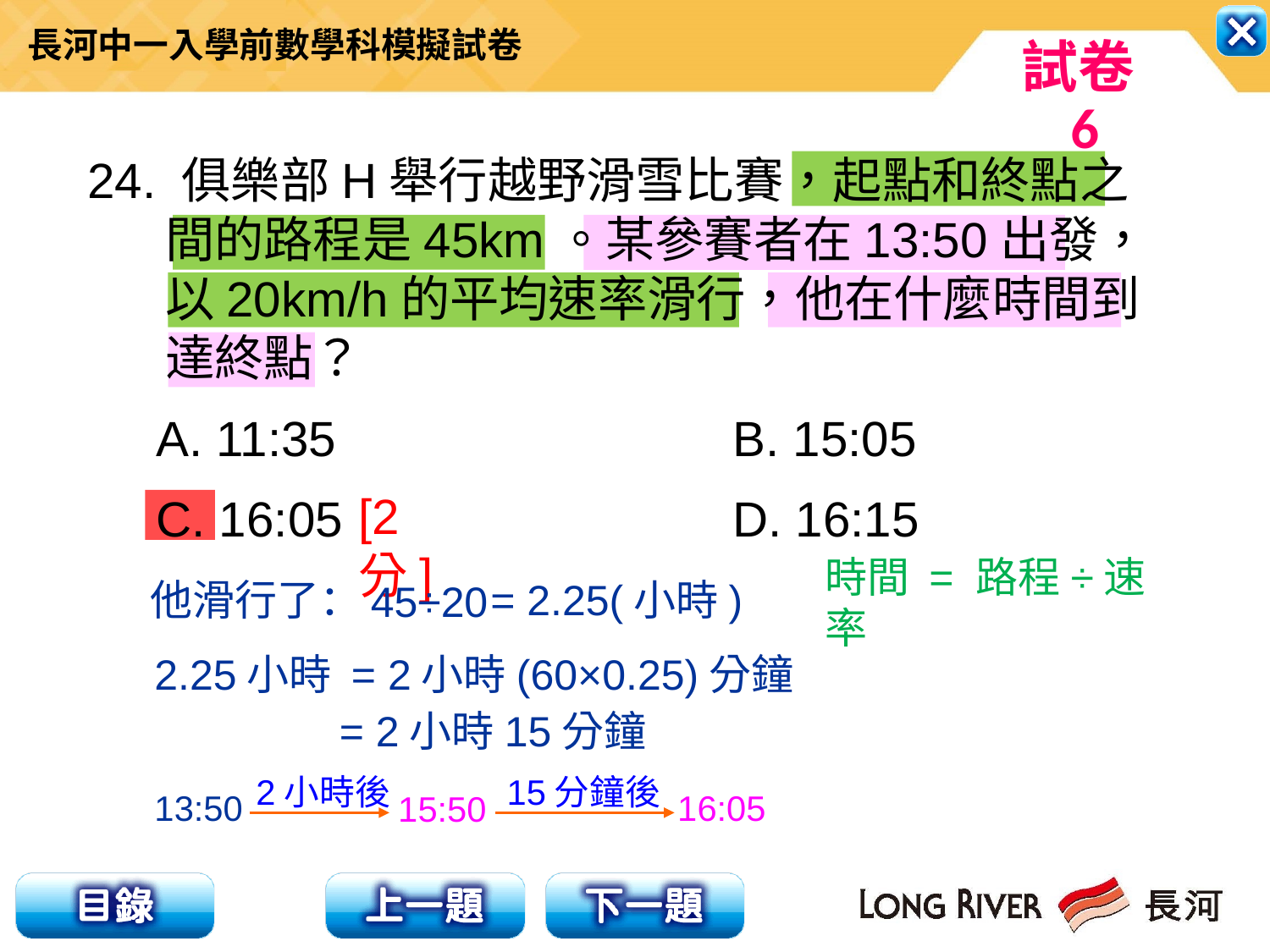

24. 俱樂部H舉行越野滑雪比賽，起點和終點之
      間的路程是45km。某參賽者在13:50出發，
      以20km/h的平均速率滑行，他在什麼時間到
      達終點？
     A. 11:35 		          B. 15:05
     C. 16:05 		          D. 16:15

[2分]

他滑行了：
= 2.25(小時)
45÷20
時間 = 路程÷速率
2.25小時 = 2小時(60×0.25)分鐘
= 2小時15分鐘
2小時後
15分鐘後
13:50
16:05
15:50